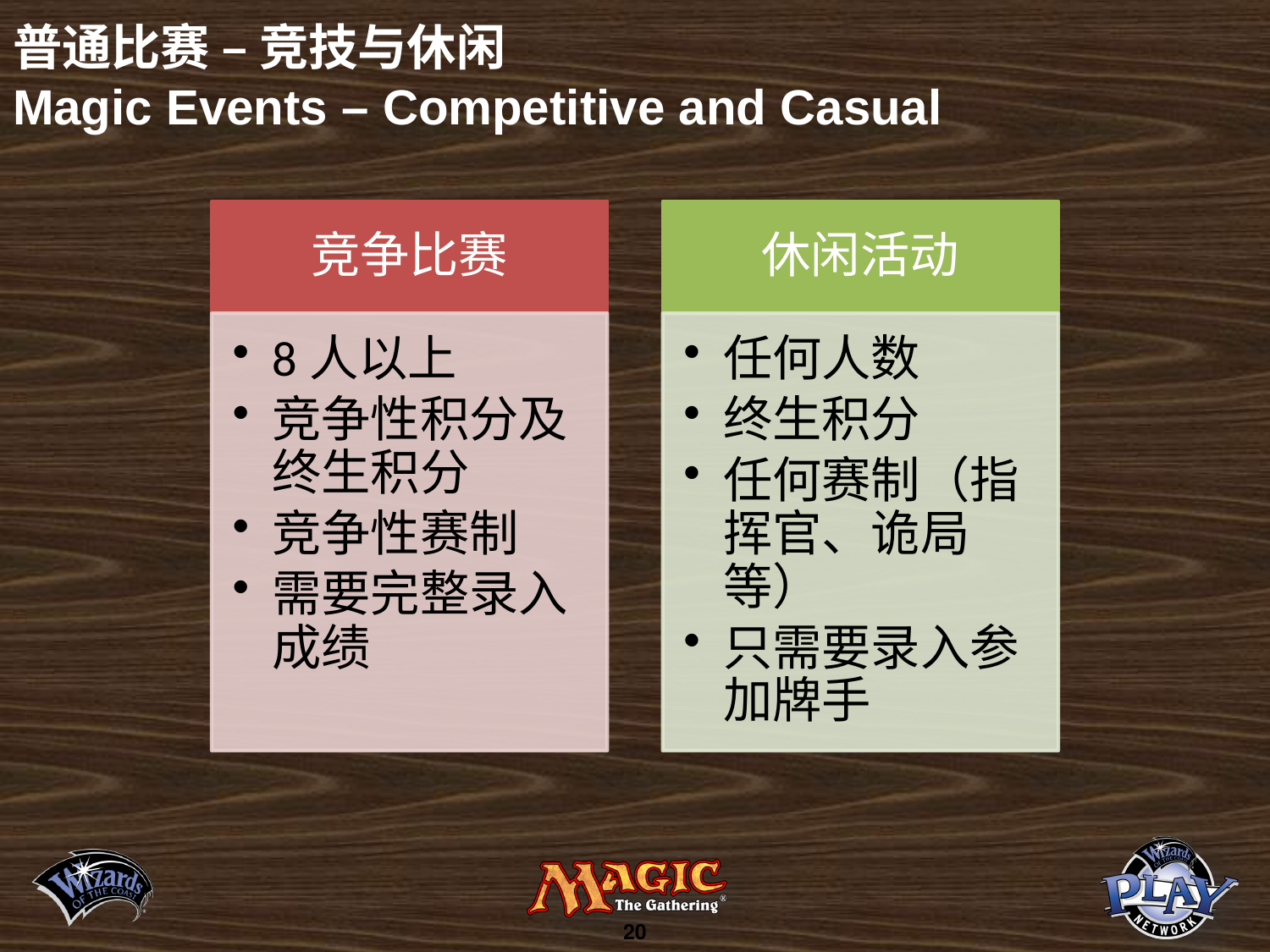

普通比赛 – 竞技与休闲
Magic Events – Competitive and Casual
竞争比赛
8人以上
竞争性积分及终生积分
竞争性赛制
需要完整录入成绩
休闲活动
任何人数
终生积分
任何赛制（指挥官、诡局等）
只需要录入参加牌手